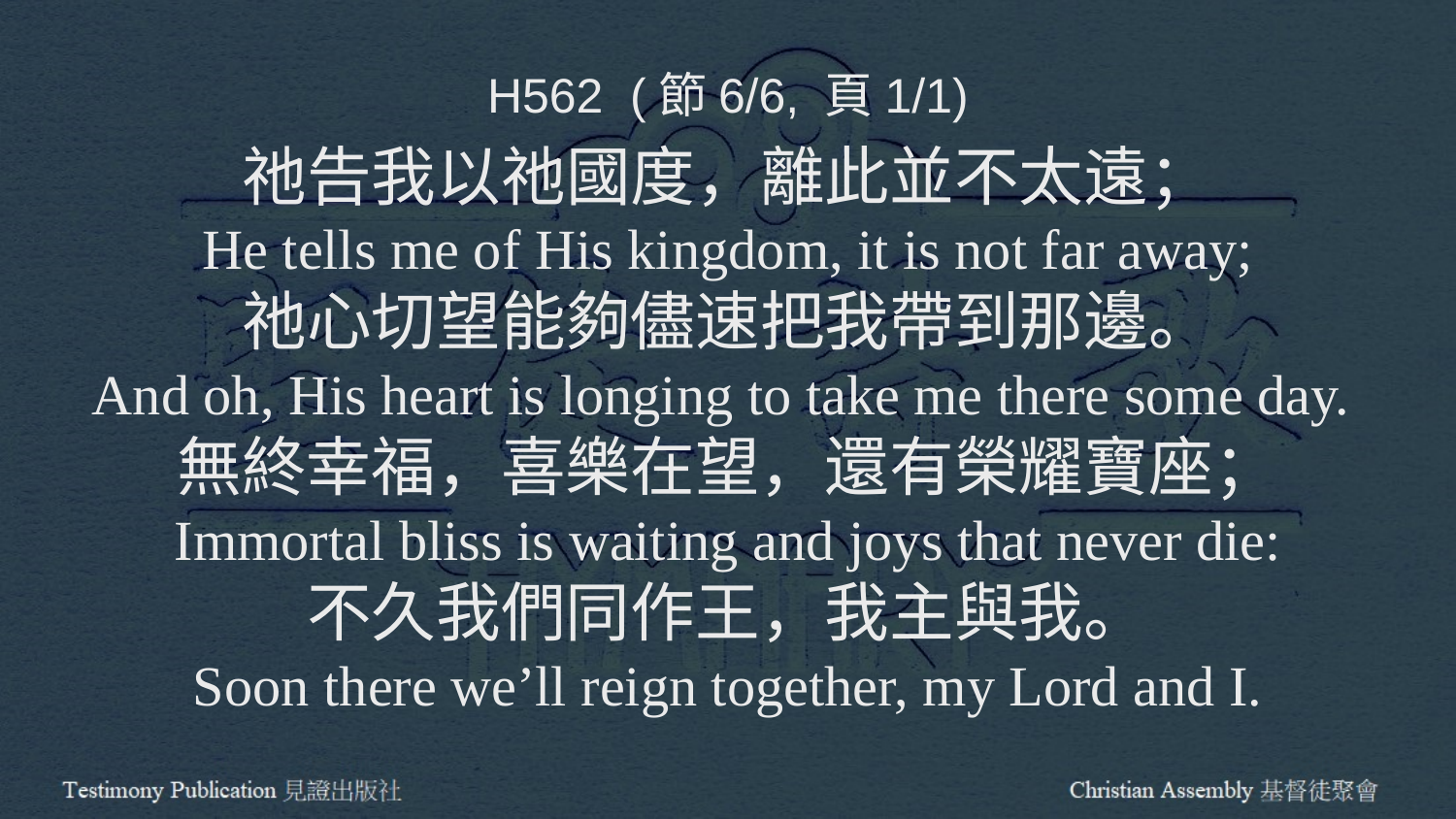

H562  (節6/6, 頁1/1)
祂告我以祂國度，離此並不太遠；
He tells me of His kingdom, it is not far away;
祂心切望能夠儘速把我帶到那邊。
And oh, His heart is longing to take me there some day.
無終幸福，喜樂在望，還有榮耀寶座；
Immortal bliss is waiting and joys that never die:
不久我們同作王，我主與我。
Soon there we’ll reign together, my Lord and I.